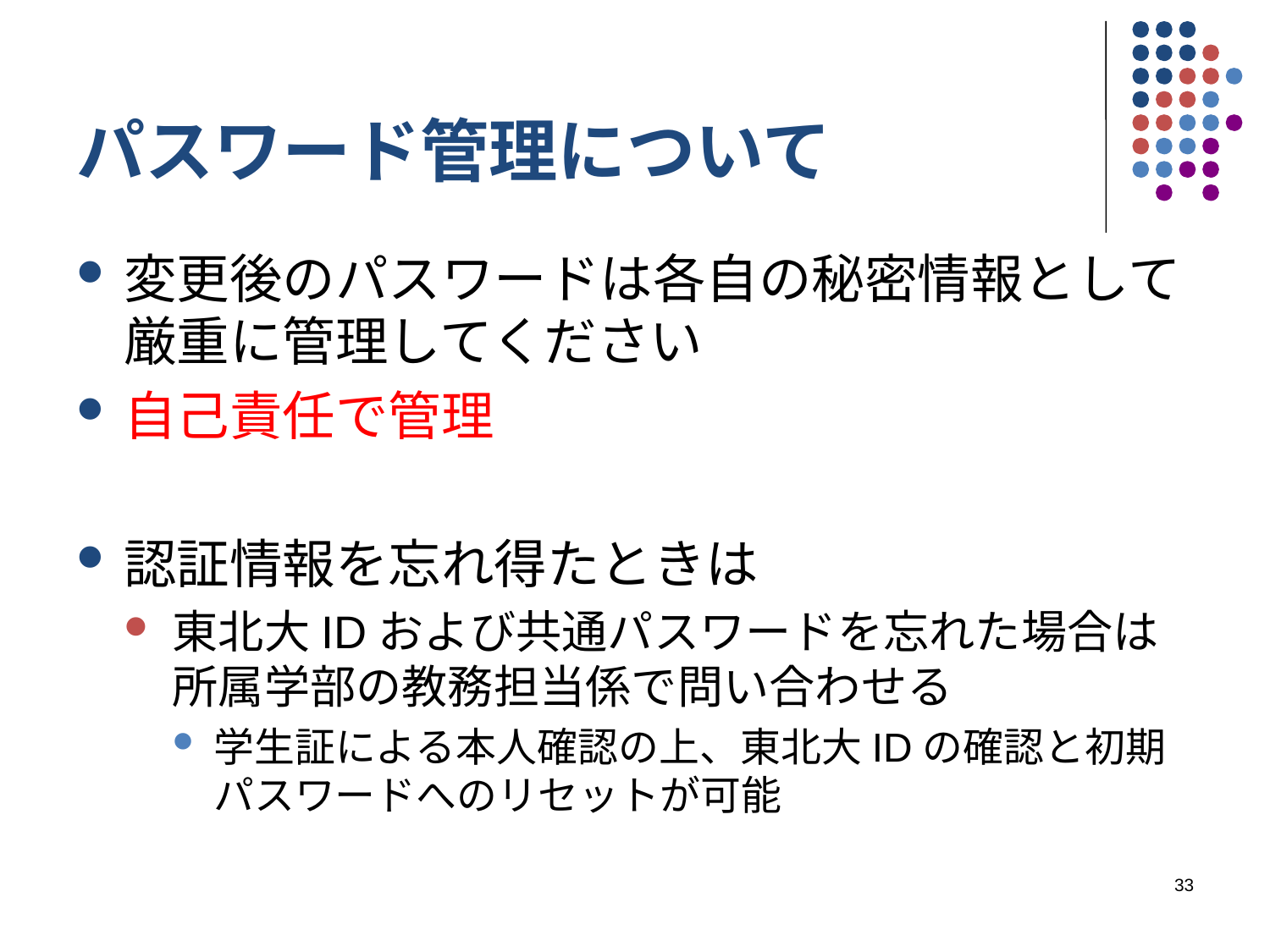

# パスワード管理について
変更後のパスワードは各自の秘密情報として厳重に管理してください
自己責任で管理

認証情報を忘れ得たときは
東北大IDおよび共通パスワードを忘れた場合は所属学部の教務担当係で問い合わせる
学生証による本人確認の上、東北大IDの確認と初期パスワードへのリセットが可能
33